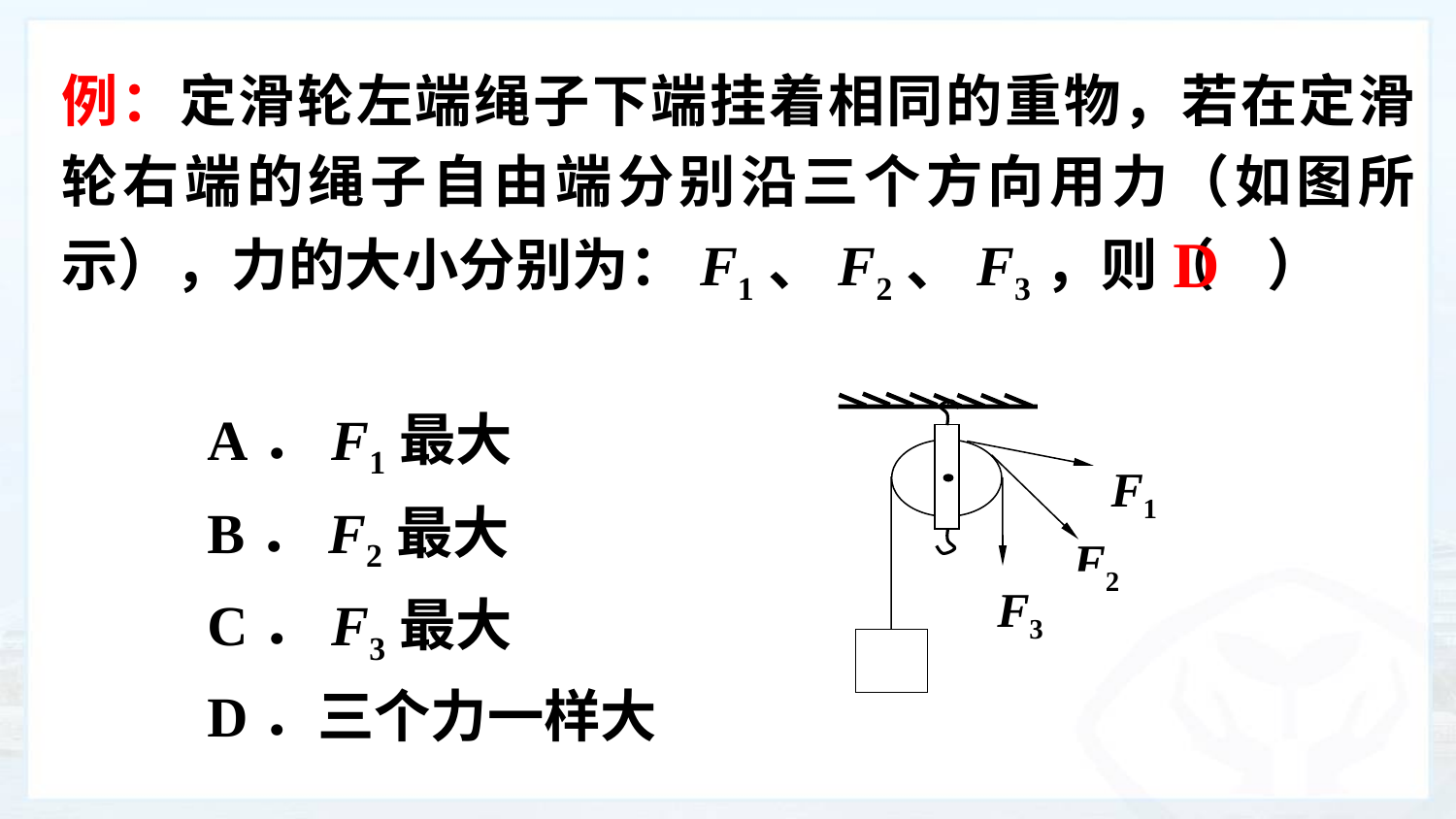

例：定滑轮左端绳子下端挂着相同的重物，若在定滑轮右端的绳子自由端分别沿三个方向用力（如图所示），力的大小分别为：F1、F2、F3，则（    ）
   	A．F1最大
  	B．F2最大
  	C．F3最大
  	D．三个力一样大
D

F1

F2
F3